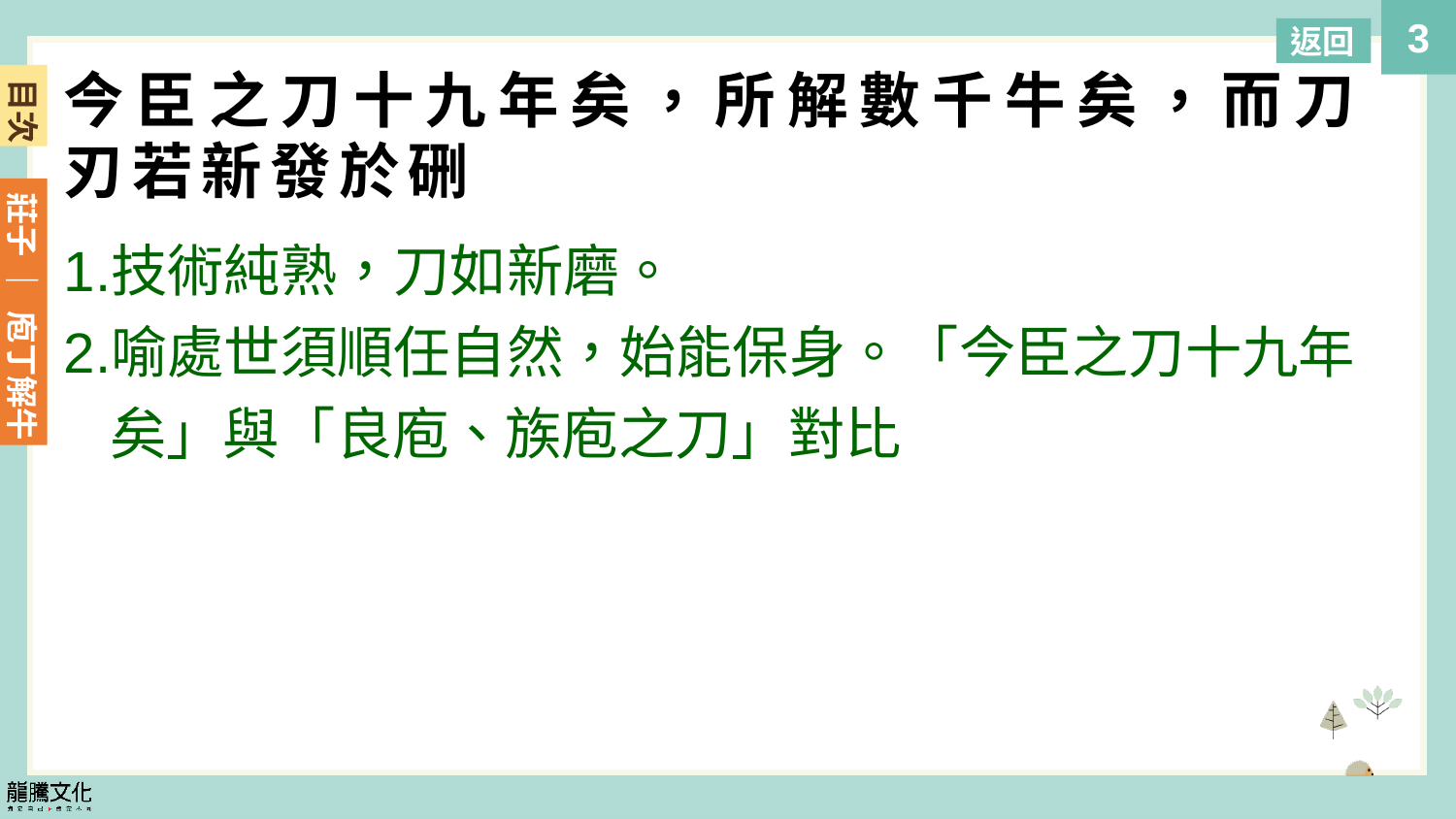

返回
今臣之刀十九年矣，所解數千牛矣，而刀刃若新發於硎
技術純熟，刀如新磨。
喻處世須順任自然，始能保身。「今臣之刀十九年矣」與「良庖、族庖之刀」對比